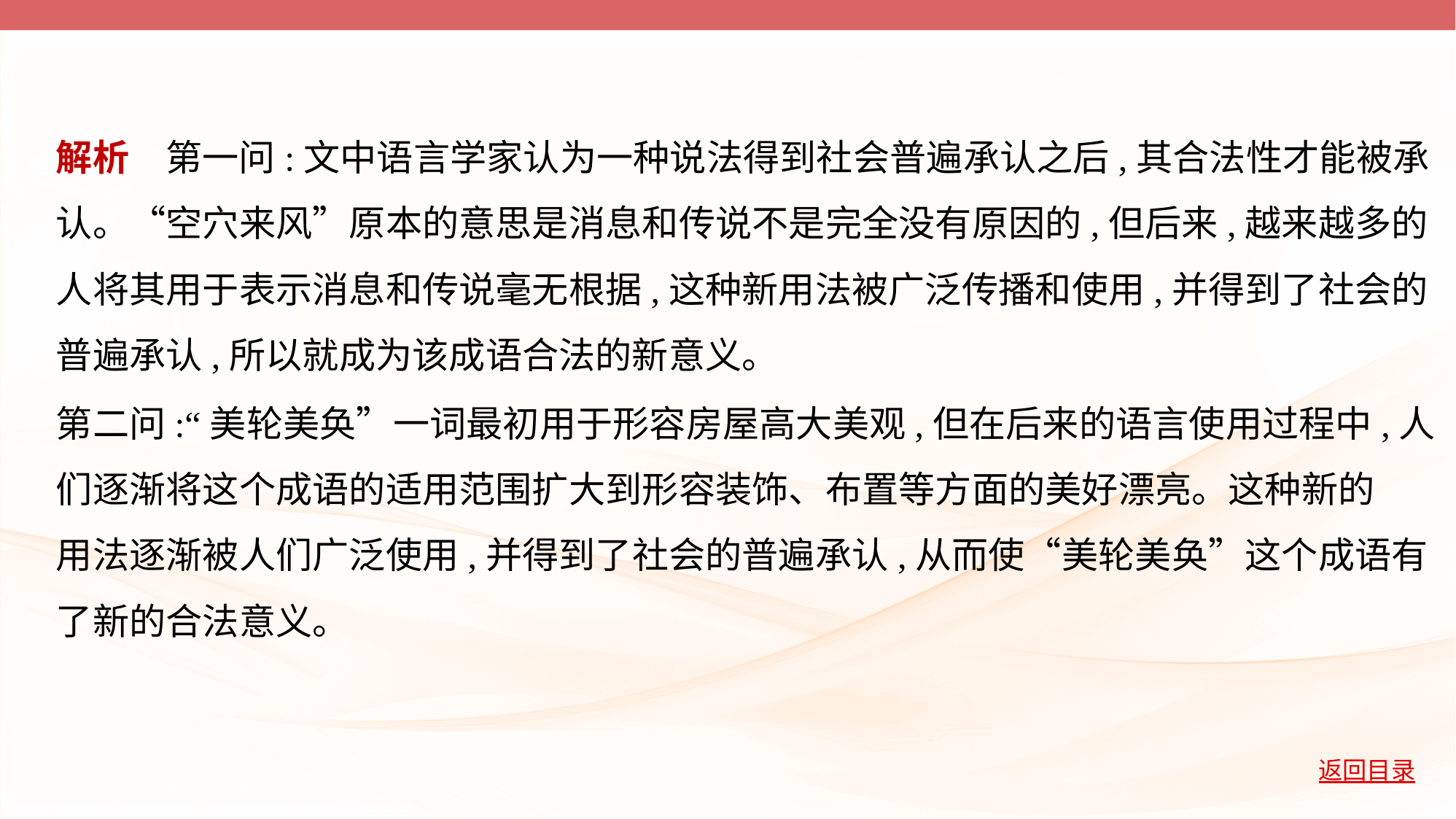

解析　第一问:文中语言学家认为一种说法得到社会普遍承认之后,其合法性才能被承
认。“空穴来风”原本的意思是消息和传说不是完全没有原因的,但后来,越来越多的
人将其用于表示消息和传说毫无根据,这种新用法被广泛传播和使用,并得到了社会的
普遍承认,所以就成为该成语合法的新意义。
第二问:“美轮美奂”一词最初用于形容房屋高大美观,但在后来的语言使用过程中,人
们逐渐将这个成语的适用范围扩大到形容装饰、布置等方面的美好漂亮。这种新的
用法逐渐被人们广泛使用,并得到了社会的普遍承认,从而使“美轮美奂”这个成语有
了新的合法意义。